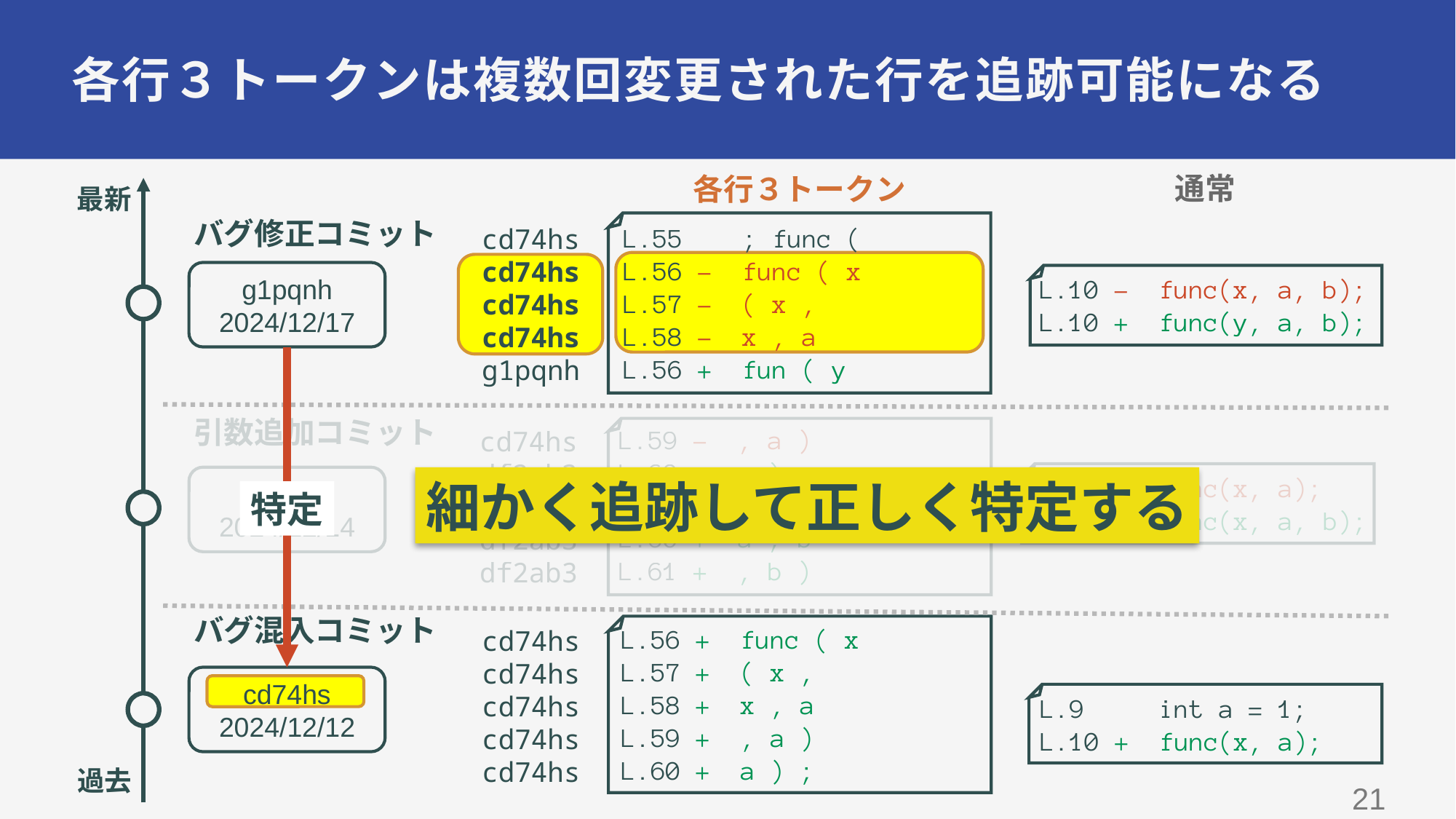

# 各行３トークンは複数回変更された行を追跡可能になる
通常
各行３トークン
最新
バグ修正コミット

L.55    ; func (
L.56 -  func ( x
L.57 -  ( x ,
L.58 -  x , a
L.56 +  fun ( y
cd74hs
cd74hs
cd74hs
cd74hs
g1pqnh

g1pqnh
2024/12/17

L.10 -  func(x, a, b);
L.10 +  func(y, a, b);

引数追加コミット
L.59 -  , a )
L.60 +  a ) ;
L.59 +  , a ,
L.60 +  a , b
L.61 +  , b )

cd74hs
df2ab3
df2ab3
df2ab3
df2ab3

L.10 -  func(x, a);
L.10 +  func(x, a, b);
df2ab3
2024/12/14
細かく追跡して正しく特定する
特定

バグ混入コミット

L.56 +  func ( x
L.57 +  ( x ,
L.58 +  x , a
L.59 +  , a )
L.60 +  a ) ;
cd74hs
cd74hs
cd74hs
cd74hs
cd74hs
cd74hs
2024/12/12

L.9     int a = 1;
L.10 +  func(x, a);

過去
21